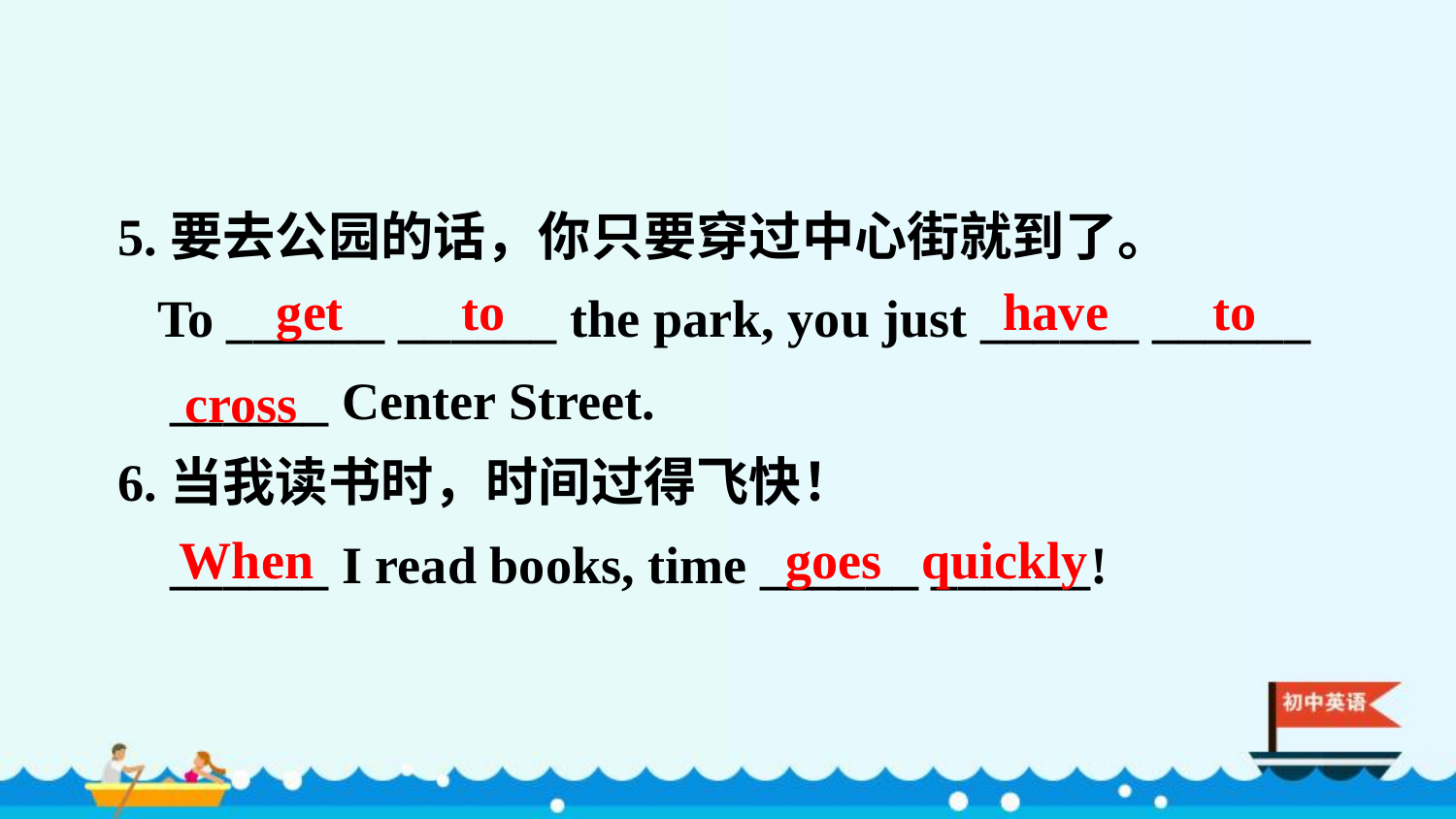

5.要去公园的话，你只要穿过中心街就到了。
   To ______ ______ the park, you just ______ ______
    ______ Center Street.
6.当我读书时，时间过得飞快！
    ______ I read books, time ______ ______!
get         to                                      have        to
cross
When                                    goes   quickly